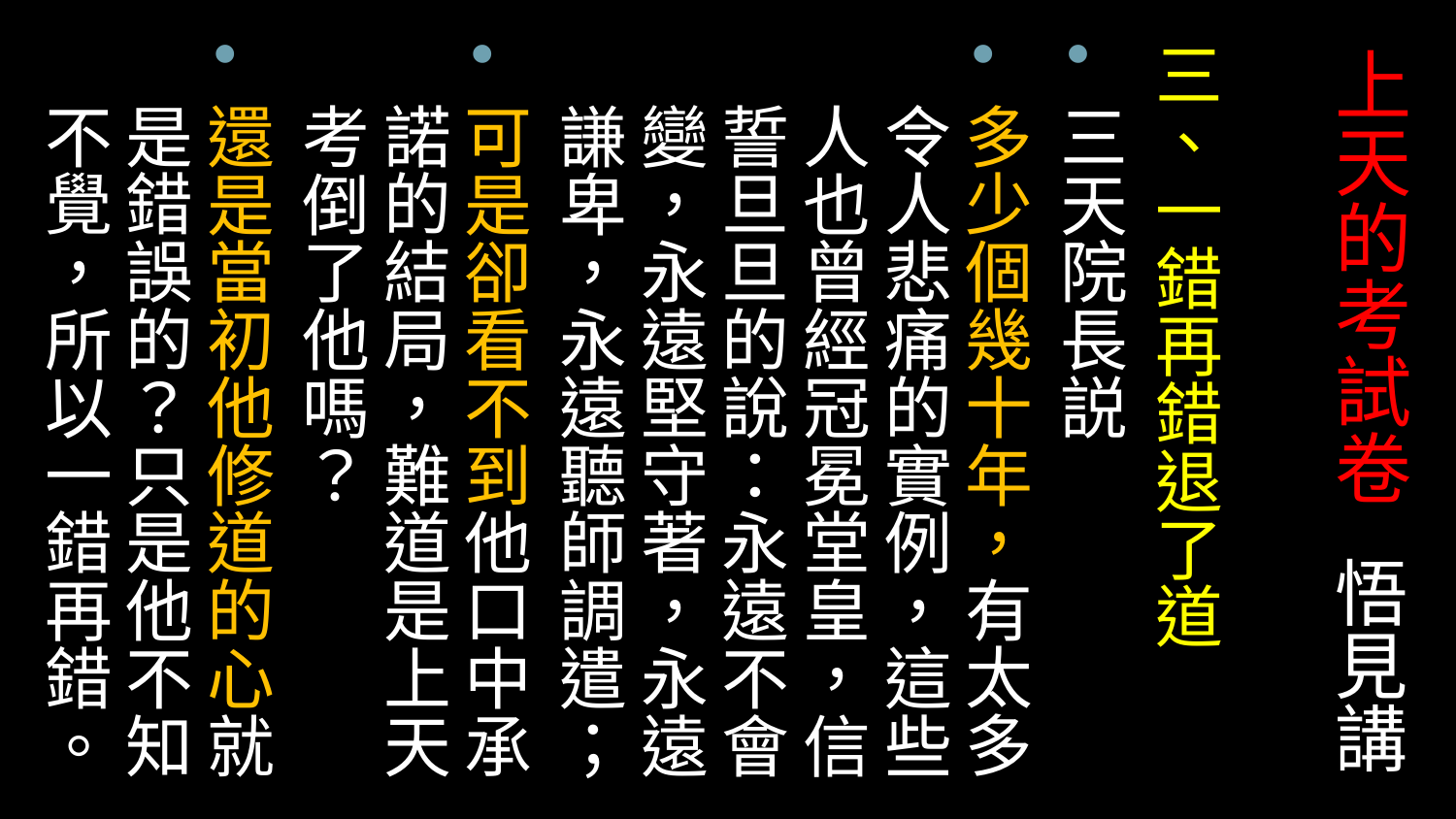

三、一錯再錯退了道
三天院長説
多少個幾十年，有太多令人悲痛的實例，這些人也曾經冠冕堂皇，信誓旦旦的說：永遠不會變，永遠堅守著，永遠謙卑，永遠聽師調遣；
可是卻看不到他口中承諾的結局，難道是上天考倒了他嗎？
還是當初他修道的心就是錯誤的？只是他不知不覺，所以一錯再錯。
# 上天的考試卷   悟見講